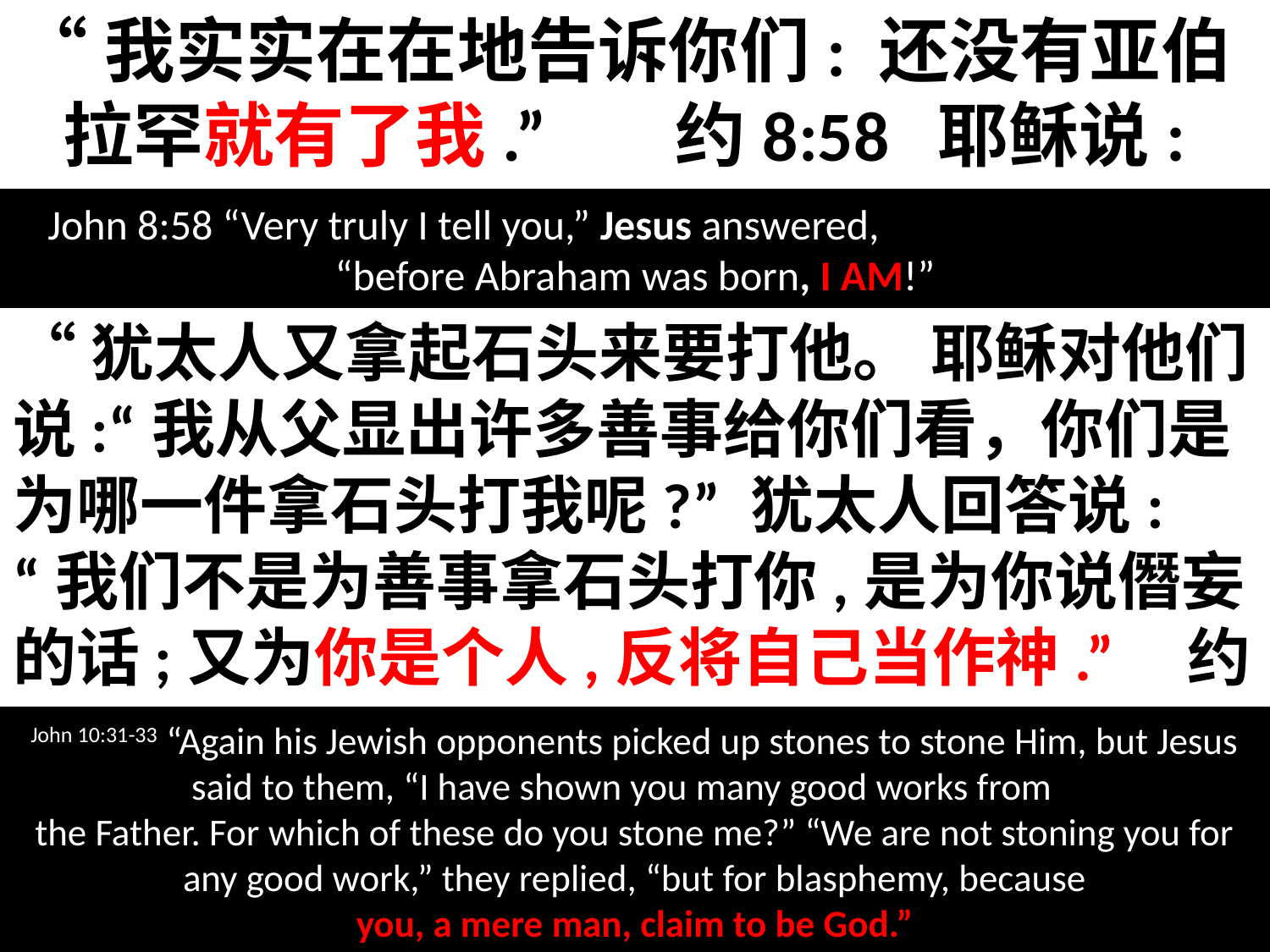

“我实实在在地告诉你们: 还没有亚伯拉罕就有了我.”       约8:58  耶稣说:
John 8:58 “Very truly I tell you,” Jesus answered,                                     “before Abraham was born, I AM!”
“犹太人又拿起石头来要打他。 耶稣对他们说:“我从父显出许多善事给你们看，你们是为哪一件拿石头打我呢?” 犹太人回答说: “我们不是为善事拿石头打你,是为你说僭妄的话;又为你是个人,反将自己当作神.”    约10:31-33
John 10:31-33 “Again his Jewish opponents picked up stones to stone Him, but Jesus said to them, “I have shown you many good works from
the Father. For which of these do you stone me?” “We are not stoning you for any good work,” they replied, “but for blasphemy, because
 you, a mere man, claim to be God.”